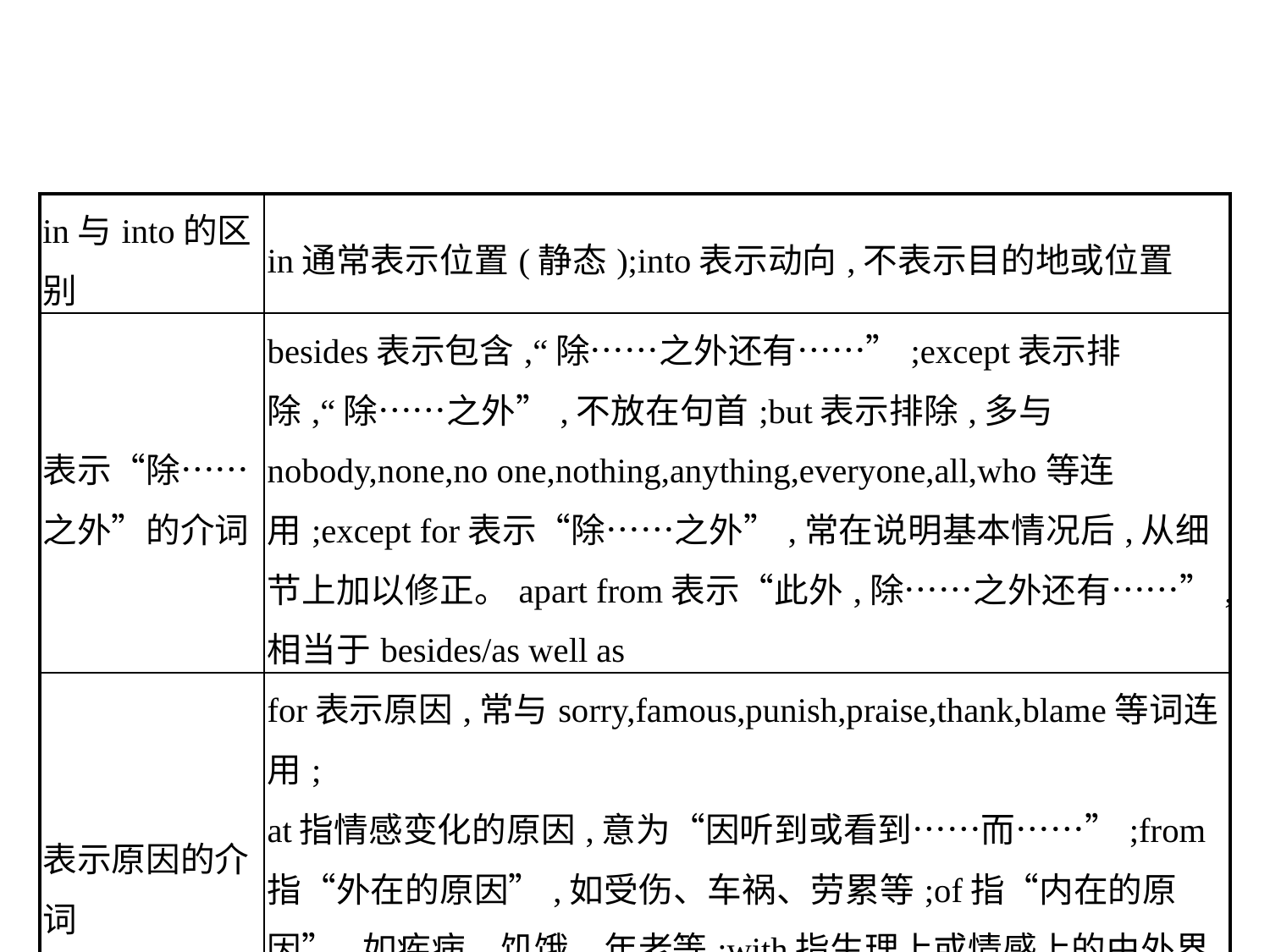

| in与into的区别 | in通常表示位置(静态);into表示动向,不表示目的地或位置 |
| --- | --- |
| 表示“除……之外”的介词 | besides表示包含,“除……之外还有……”;except表示排除,“除……之外”,不放在句首;but表示排除,多与nobody,none,no one,nothing,anything,everyone,all,who等连用;except for表示“除……之外”,常在说明基本情况后,从细节上加以修正。apart from表示“此外,除……之外还有……”,相当于besides/as well as |
| 表示原因的介词 | for表示原因,常与sorry,famous,punish,praise,thank,blame等词连用; at指情感变化的原因,意为“因听到或看到……而……”;from指“外在的原因”,如受伤、车祸、劳累等;of指“内在的原因”,如疾病、饥饿、年老等;with指生理上或情感上的由外界到内心的原因;by表示外部的,尤其是暴力的或无意中造成某种结果的原因 |